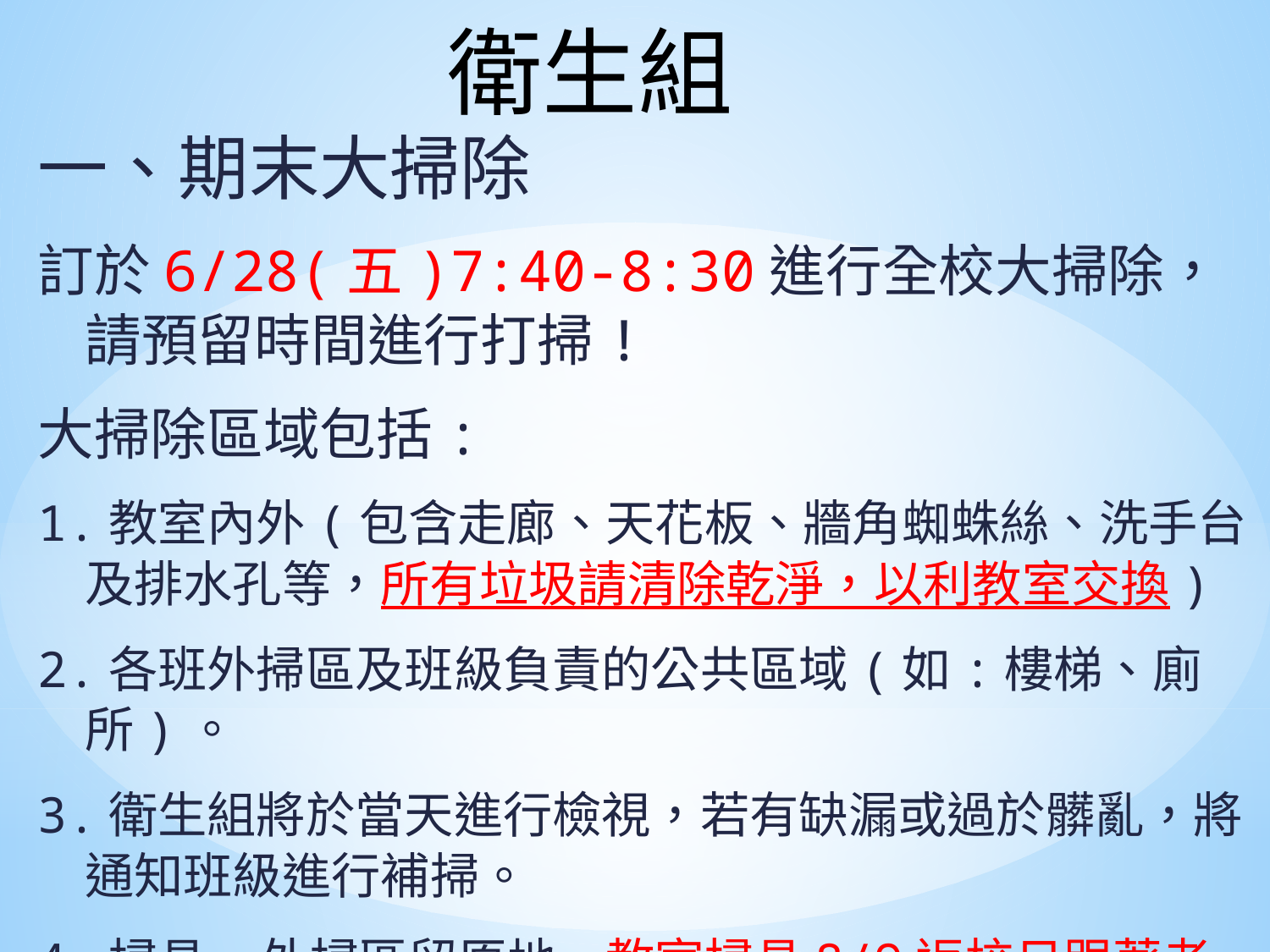

衛生組
一、期末大掃除
訂於6/28(五)7:40-8:30進行全校大掃除，請預留時間進行打掃!
大掃除區域包括:
1.教室內外(包含走廊、天花板、牆角蜘蛛絲、洗手台及排水孔等，所有垃圾請清除乾淨，以利教室交換)
2.各班外掃區及班級負責的公共區域(如:樓梯、廁所)。
3.衛生組將於當天進行檢視，若有缺漏或過於髒亂，將通知班級進行補掃。
4.掃具:外掃區留原地，教室掃具8/9返校日跟著老師走!